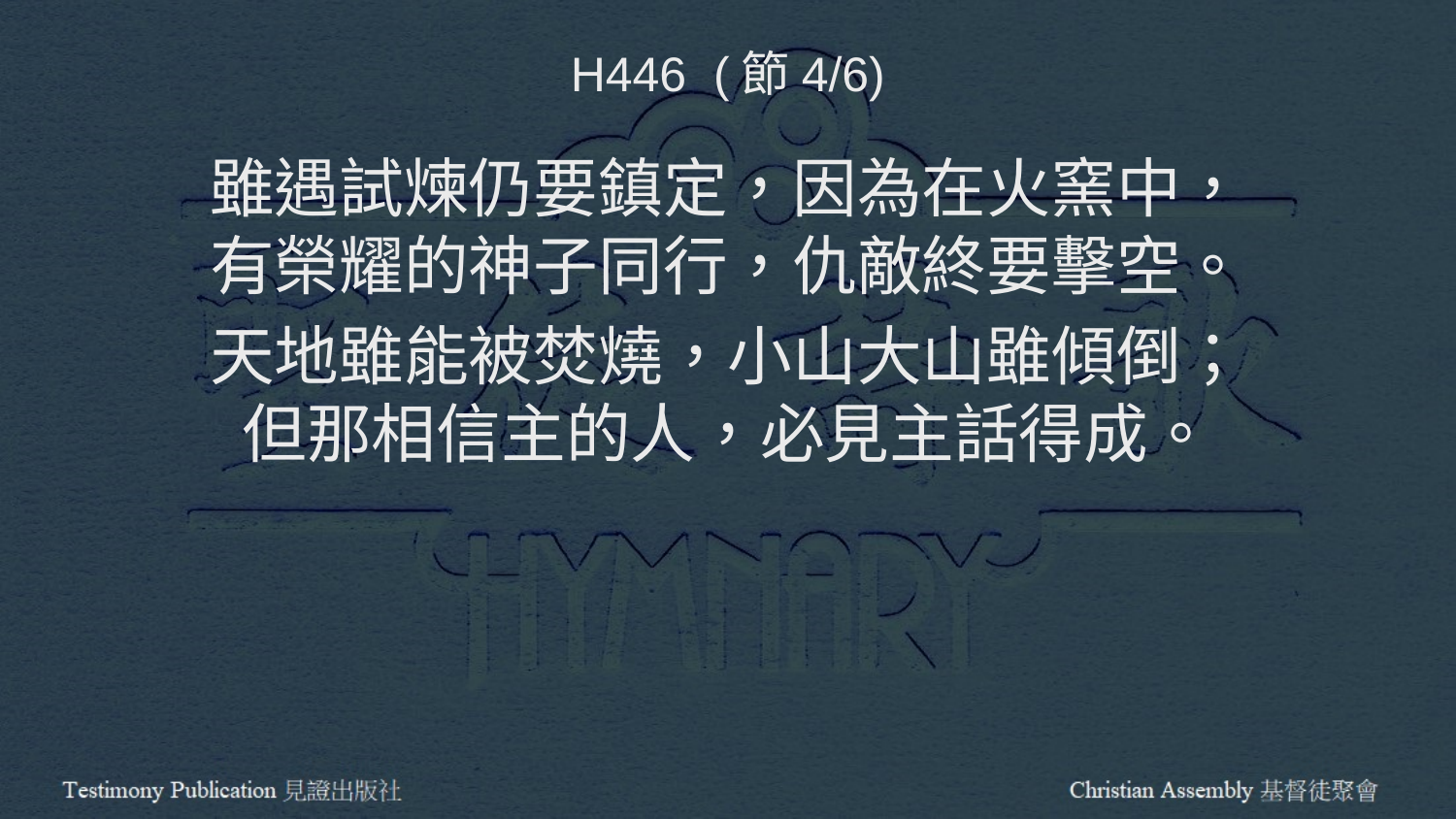

H446  (節4/6)

雖遇試煉仍要鎮定，因為在火窯中，
有榮耀的神子同行，仇敵終要擊空。
天地雖能被焚燒，小山大山雖傾倒；
但那相信主的人，必見主話得成。